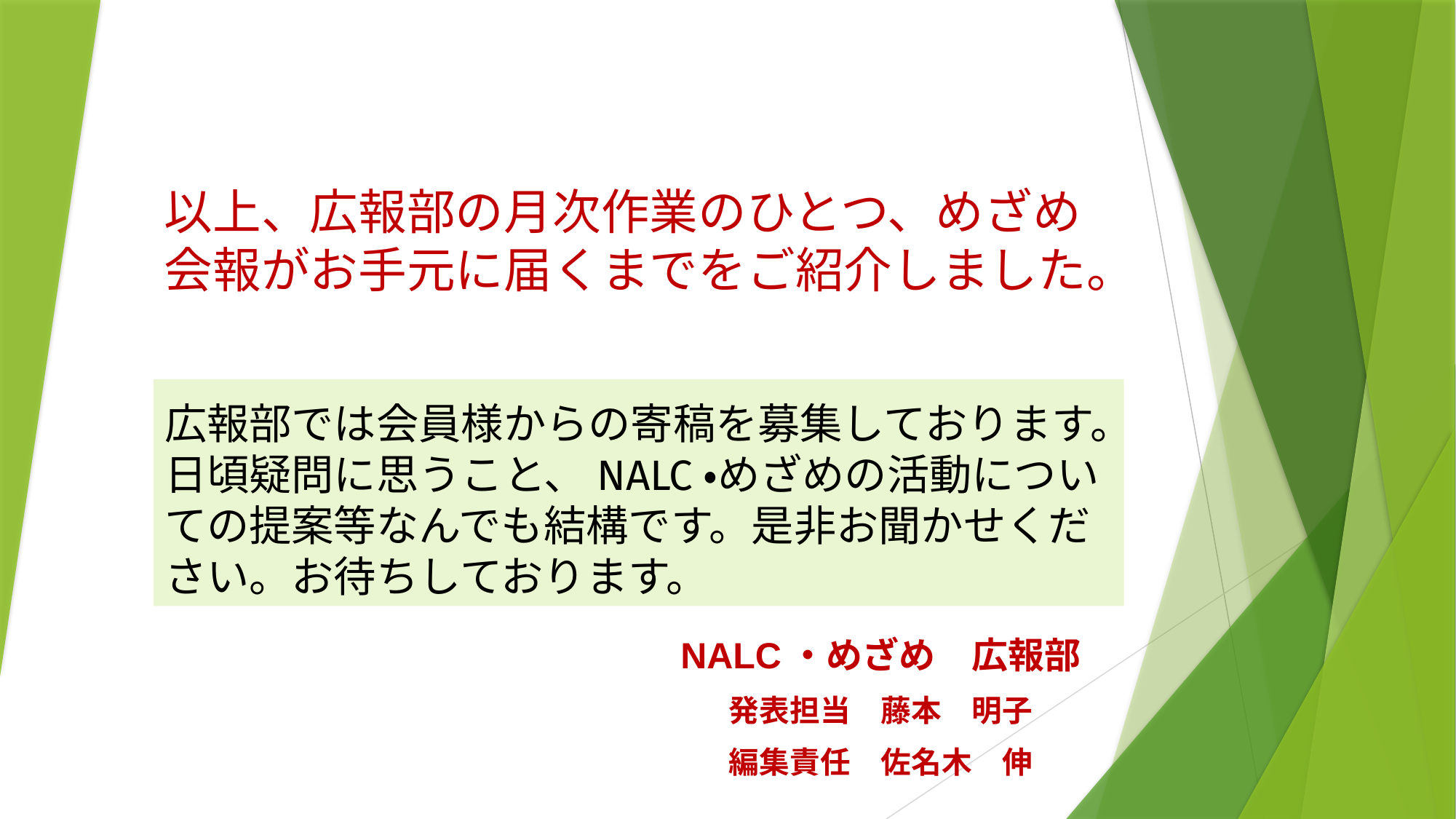

以上、広報部の月次作業のひとつ、めざめ会報がお手元に届くまでをご紹介しました。
# 広報部では会員様からの寄稿を募集しております。日頃疑問に思うこと、NALC・めざめの活動についての提案等なんでも結構です。是非お聞かせください。お待ちしております。
NALC・めざめ　広報部
発表担当　藤本　明子
編集責任　佐名木　伸